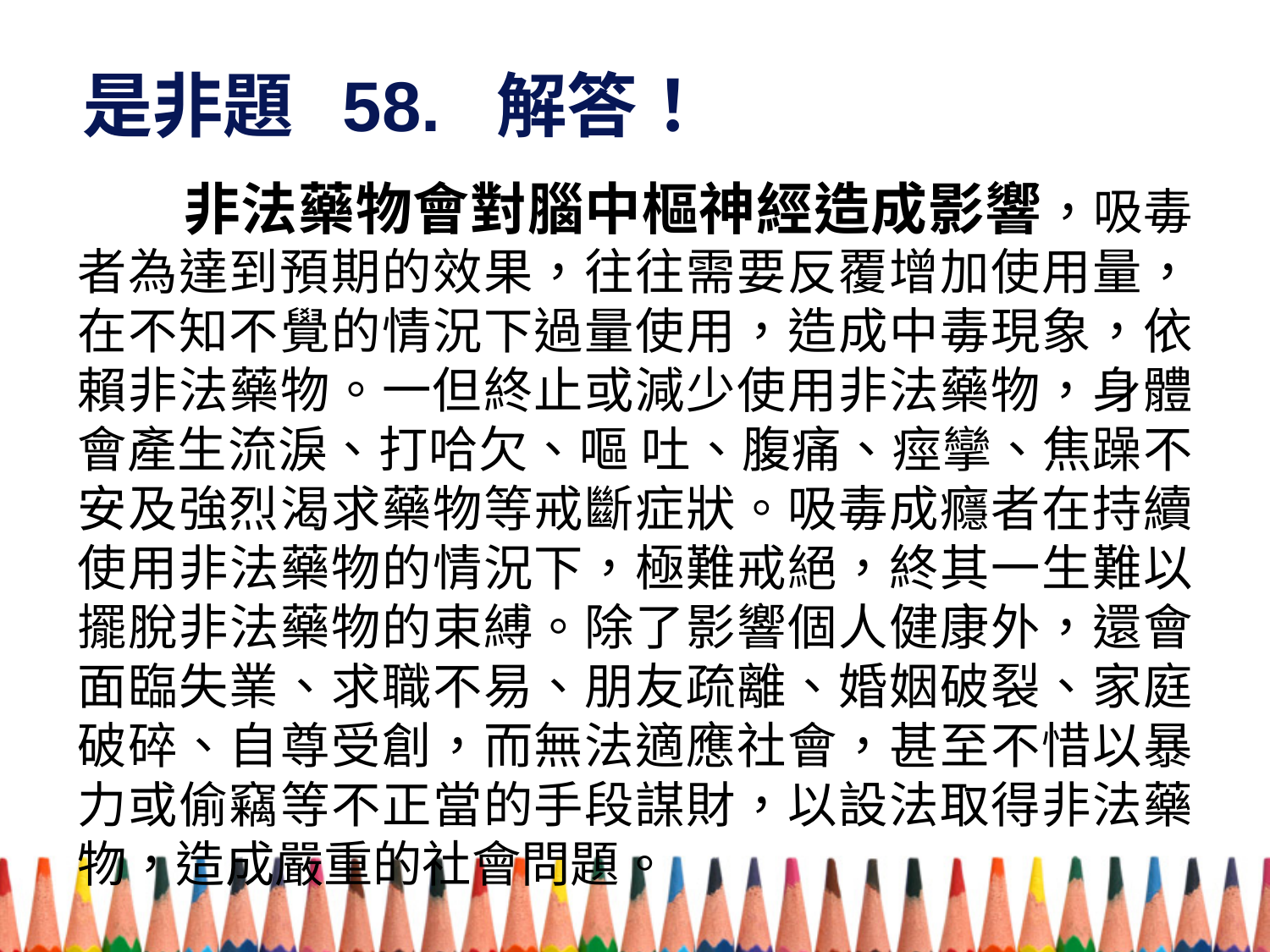

# 是非題  58.  解答！
        非法藥物會對腦中樞神經造成影響，吸毒者為達到預期的效果，往往需要反覆增加使用量，在不知不覺的情況下過量使用，造成中毒現象，依賴非法藥物。一但終止或減少使用非法藥物，身體會產生流淚、打哈欠、嘔 吐、腹痛、痙攣、焦躁不安及強烈渴求藥物等戒斷症狀。吸毒成癮者在持續使用非法藥物的情況下，極難戒絕，終其一生難以擺脫非法藥物的束縛。除了影響個人健康外，還會面臨失業、求職不易、朋友疏離、婚姻破裂、家庭破碎、自尊受創，而無法適應社會，甚至不惜以暴力或偷竊等不正當的手段謀財，以設法取得非法藥物，造成嚴重的社會問題。